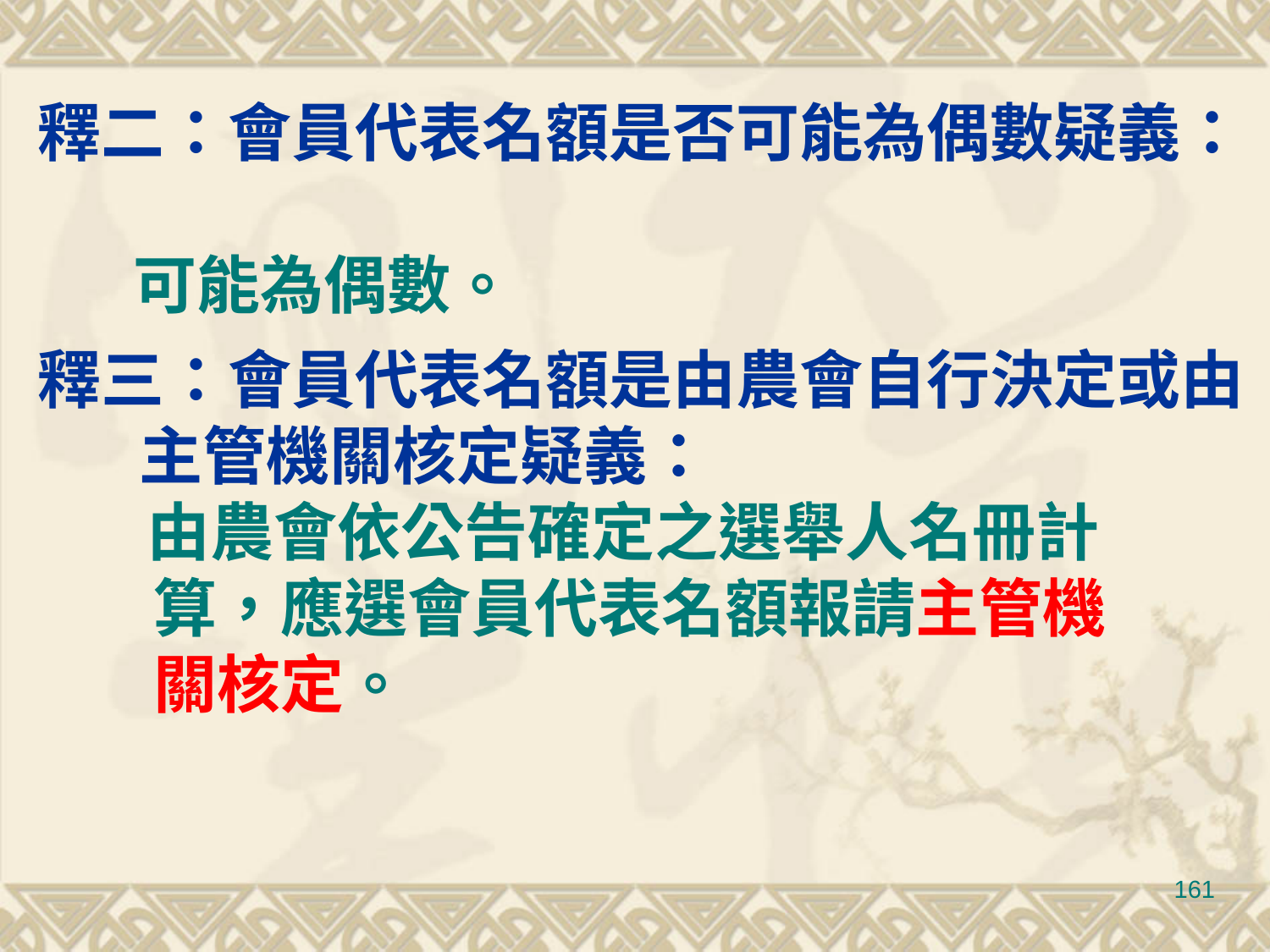

釋二：會員代表名額是否可能為偶數疑義：
      可能為偶數。
釋三：會員代表名額是由農會自行決定或由
      主管機關核定疑義：
       由農會依公告確定之選舉人名冊計
       算，應選會員代表名額報請主管機
       關核定。
161